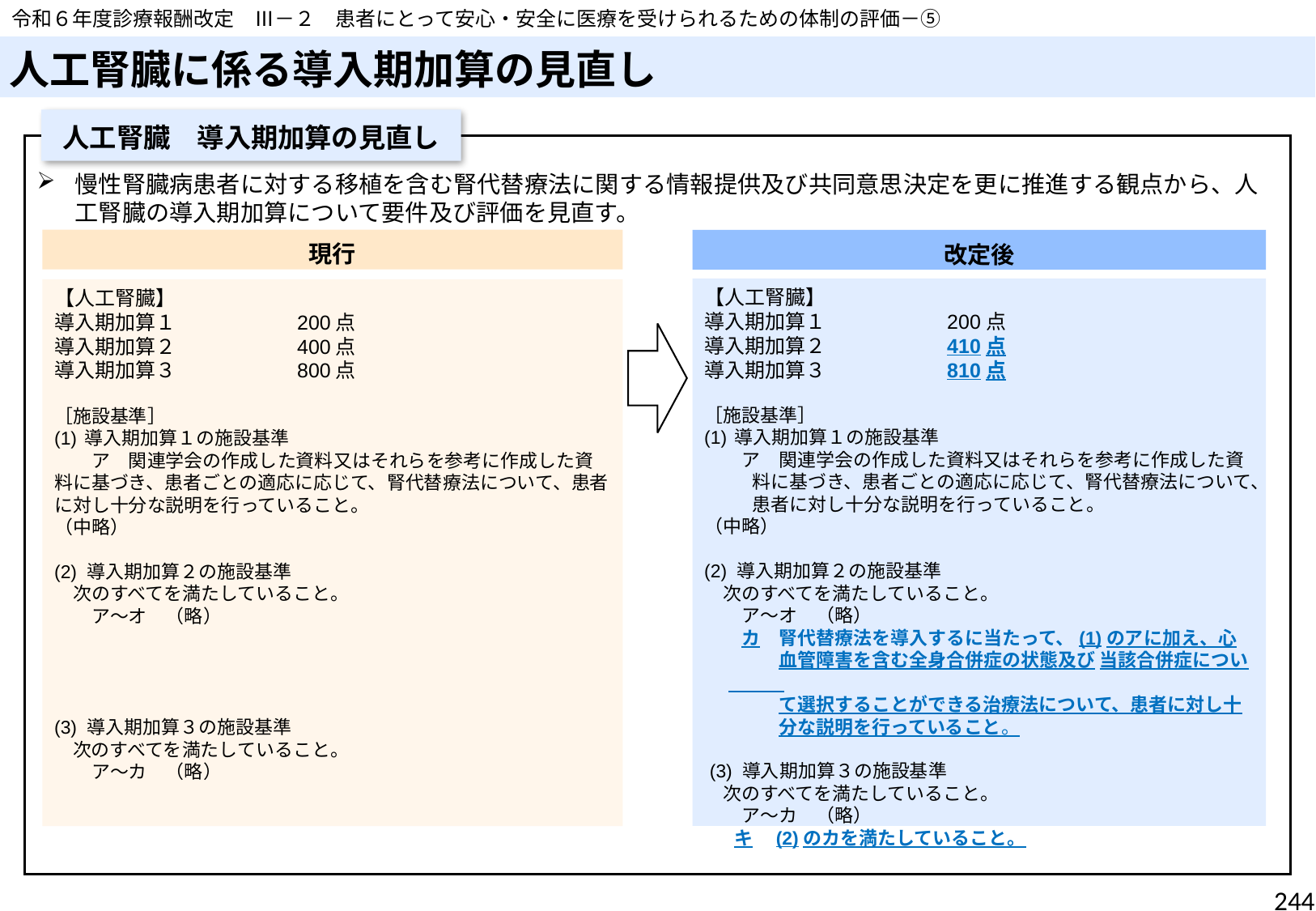

令和６年度診療報酬改定　Ⅲ－２　患者にとって安心・安全に医療を受けられるための体制の評価－⑤
# 人工腎臓に係る導入期加算の見直し
人工腎臓　導入期加算の見直し

慢性腎臓病患者に対する移植を含む腎代替療法に関する情報提供及び共同意思決定を更に推進する観点から、人工腎臓の導入期加算について要件及び評価を見直す。

現行
改定後
【人工腎臓】
導入期加算１　　　　	200点
導入期加算２　　　	410点
導入期加算３　　　　	810点

［施設基準］
導入期加算１の施設基準
　　ア　関連学会の作成した資料又はそれらを参考に作成した資料に基づき、患者ごとの適応に応じて、腎代替療法について、患者に対し十分な説明を行っていること。
（中略）

(2) 導入期加算２の施設基準
　次のすべてを満たしていること。
　　ア～オ　（略）
　　カ　腎代替療法を導入するに当たって、(1)のアに加え、心
　　　　血管障害を含む全身合併症の状態及び 当該合併症につい
　　　　て選択することができる治療法について、患者に対し十
　　　　分な説明を行っていること。

 (3) 導入期加算３の施設基準
　次のすべてを満たしていること。
　　ア～カ　（略）
      キ　(2)のカを満たしていること。

【人工腎臓】
導入期加算１　　　　	200点
導入期加算２　　　	400点
導入期加算３　　　　	800点

［施設基準］
導入期加算１の施設基準
　　ア　関連学会の作成した資料又はそれらを参考に作成した資料に基づき、患者ごとの適応に応じて、腎代替療法について、患者に対し十分な説明を行っていること。
（中略）

(2) 導入期加算２の施設基準
　次のすべてを満たしていること。
　　ア～オ　（略）

(3) 導入期加算３の施設基準
　次のすべてを満たしていること。
　　ア～カ　（略）

244